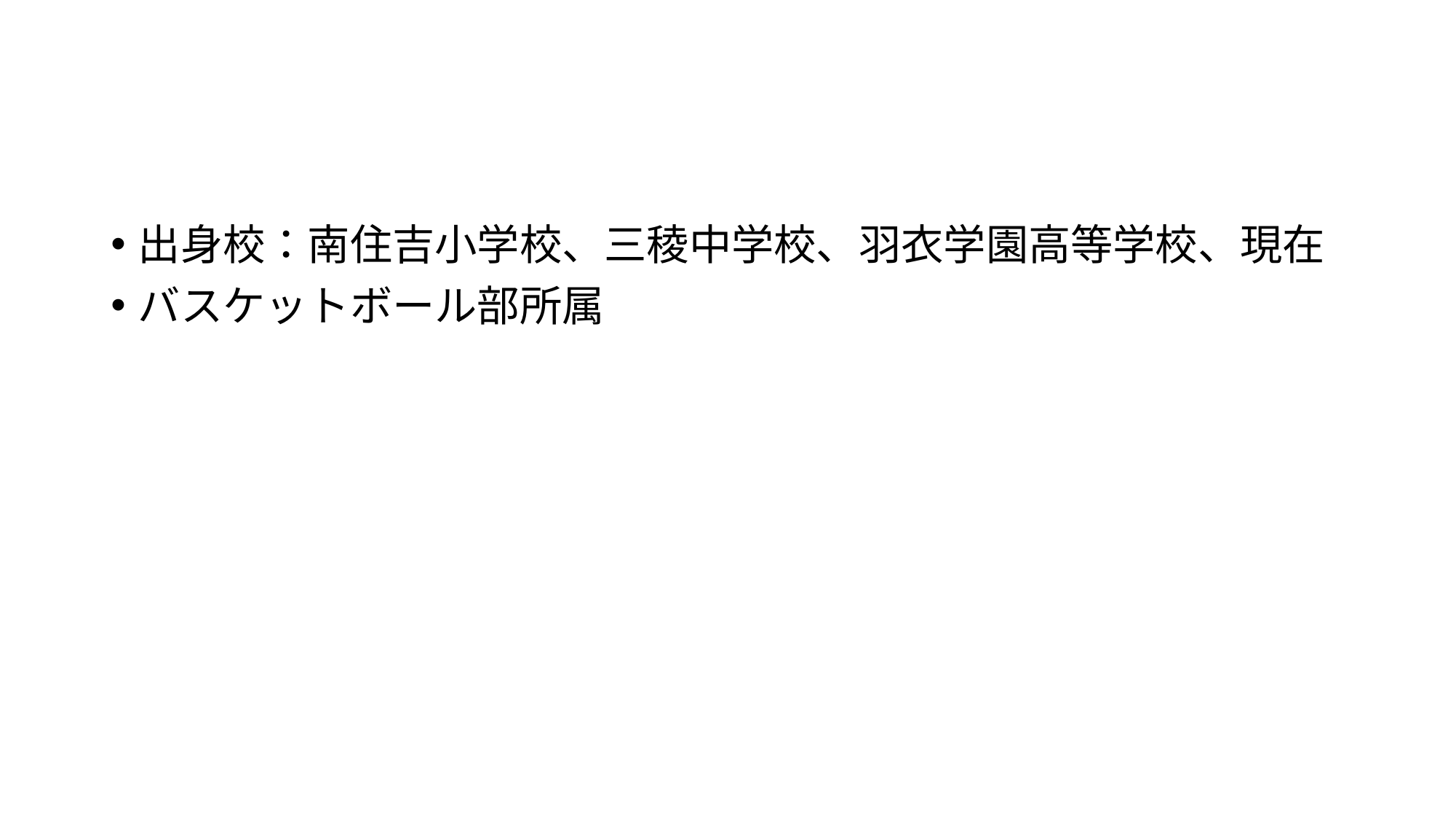

#
出身校：南住吉小学校、三稜中学校、羽衣学園高等学校、現在
バスケットボール部所属